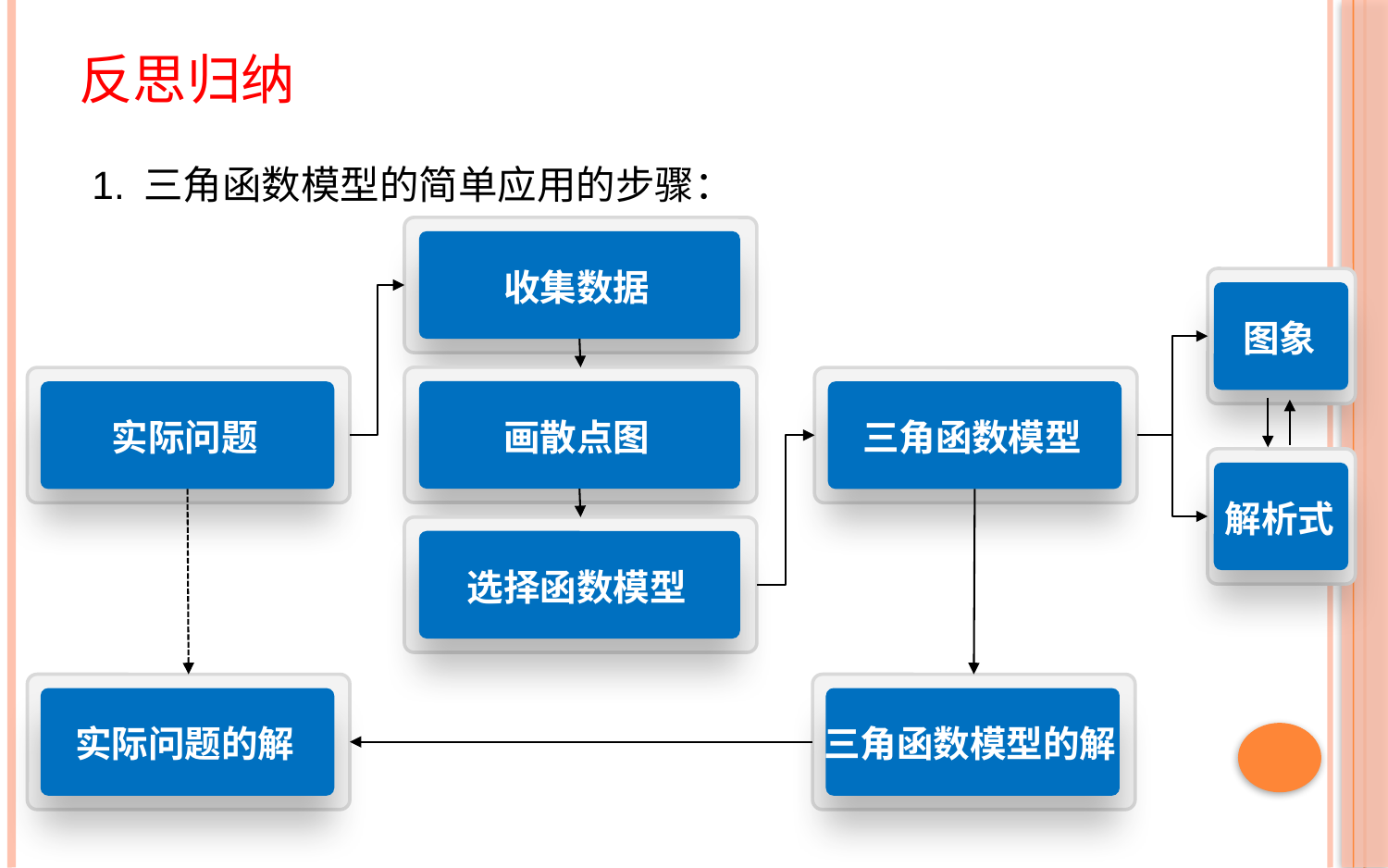

反思归纳
# 1. 三角函数模型的简单应用的步骤：

收集数据

图象

画散点图

实际问题

三角函数模型

解析式

选择函数模型

实际问题的解

三角函数模型的解